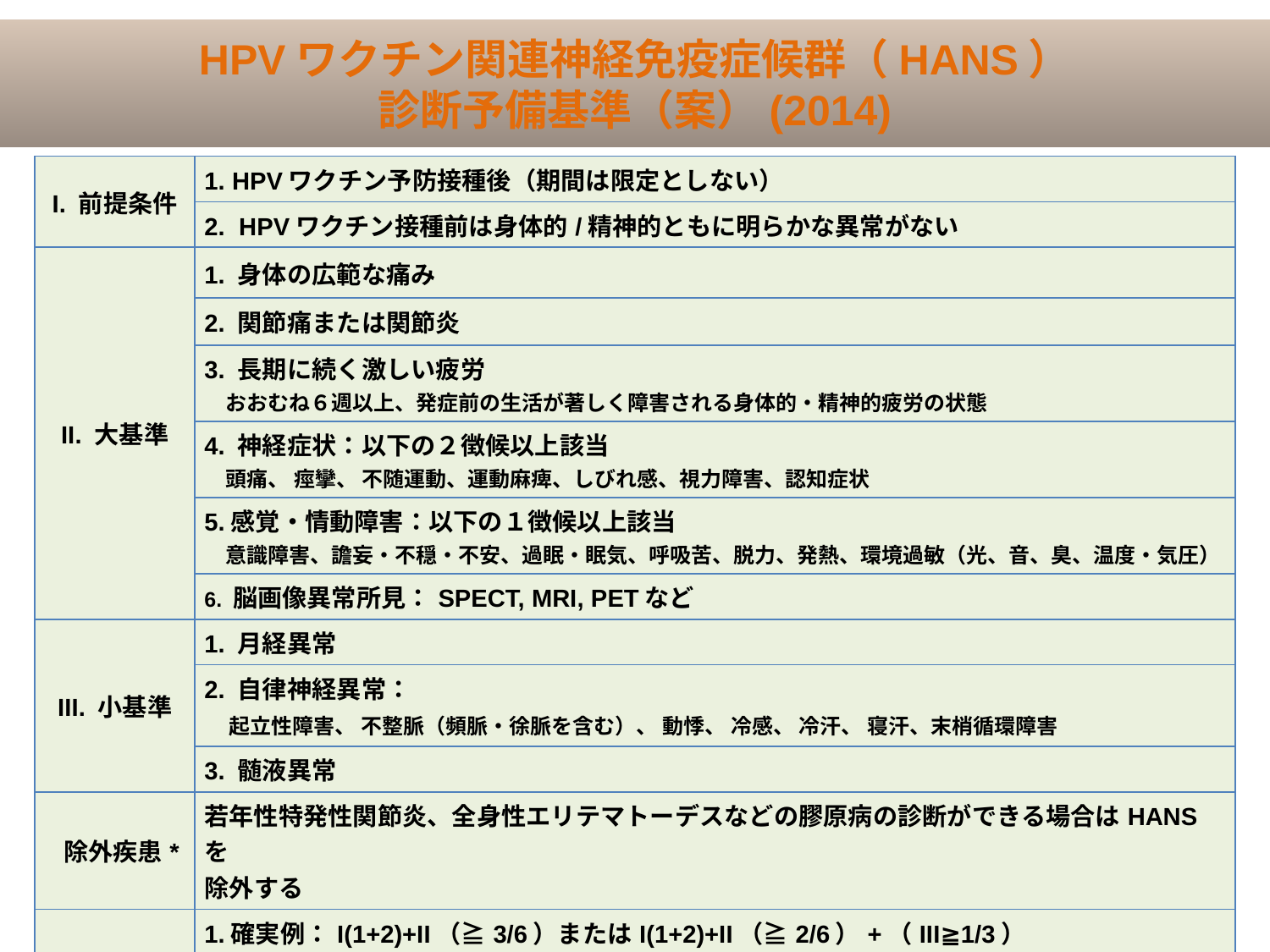

# HPVワクチン関連神経免疫症候群（HANS） 診断予備基準（案）(2014)
| I. 前提条件 | 1. HPVワクチン予防接種後（期間は限定としない） |
| --- | --- |
|  | 2. HPVワクチン接種前は身体的/精神的ともに明らかな異常がない |
| II. 大基準 | 1. 身体の広範な痛み |
|  | 2. 関節痛または関節炎 |
|  | 3. 長期に続く激しい疲労 　おおむね６週以上、発症前の生活が著しく障害される身体的・精神的疲労の状態 |
|  | 4. 神経症状：以下の２徴候以上該当 　頭痛、 痙攣、 不随運動、運動麻痺、しびれ感、視力障害、認知症状 |
|  | 5.感覚・情動障害：以下の１徴候以上該当 　意識障害、譫妄・不穏・不安、過眠・眠気、呼吸苦、脱力、発熱、環境過敏（光、音、臭、温度・気圧） |
|  | 6. 脳画像異常所見：SPECT, MRI, PETなど |
| III. 小基準 | 1. 月経異常 |
|  | 2. 自律神経異常： 　起立性障害、 不整脈（頻脈・徐脈を含む）、 動悸、 冷感、 冷汗、 寝汗、末梢循環障害 |
|  | 3. 髄液異常 |
| 除外疾患\* | 若年性特発性関節炎、全身性エリテマトーデスなどの膠原病の診断ができる場合はHANSを 除外する |
| 判　定 | 1.確実例：I(1+2)+II（≧3/6）またはI(1+2)+II（≧2/6）+（III≧1/3） 2.保留例：I(1+2)+II（≧2/6）またはI(1+2)+II（≧1/6）+（III≧1/3） ＃２の保留例は慎重に経過観察をし、上記基準を満たした場合はHANSと臨床診断する |